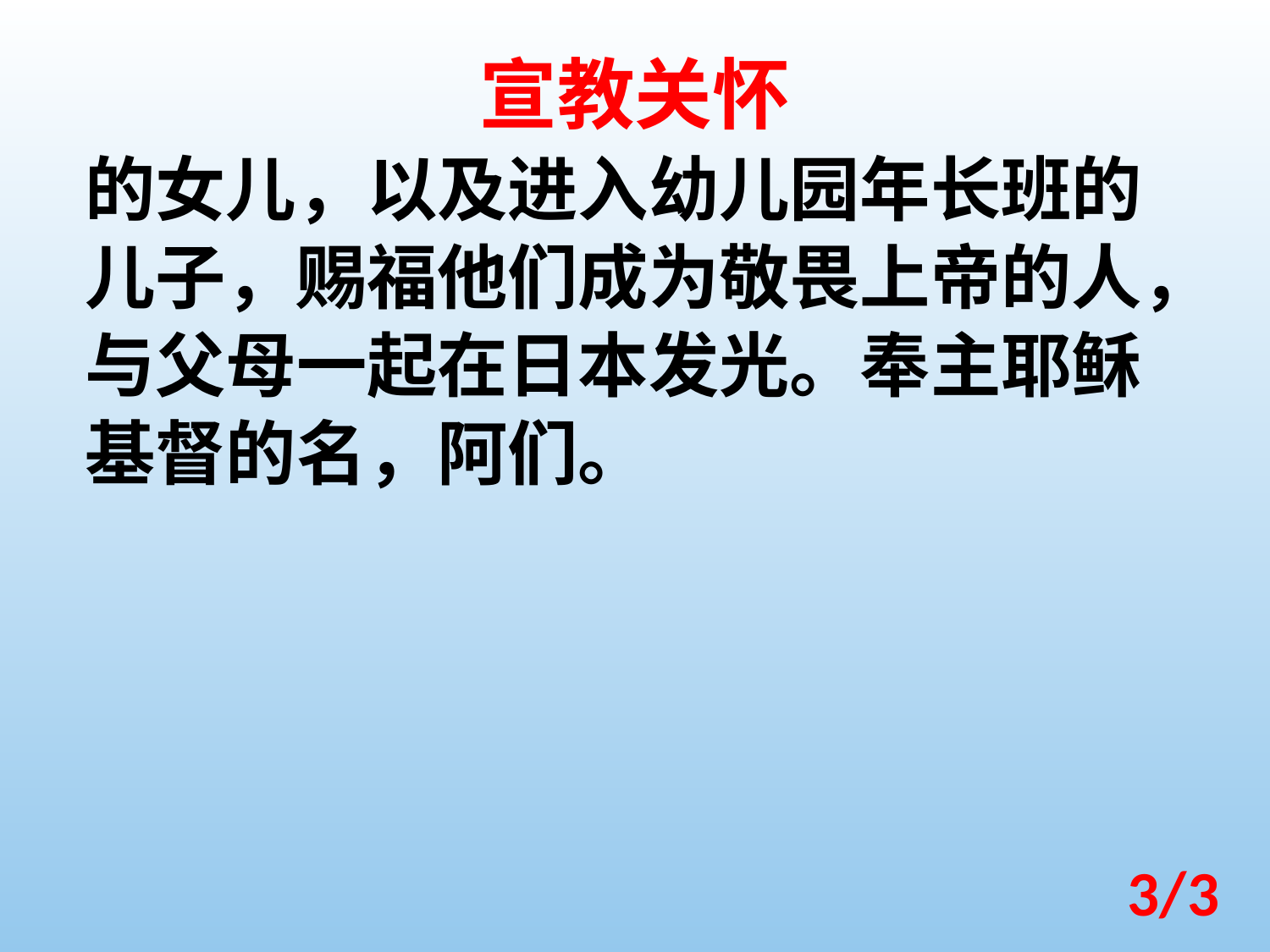

宣教关怀
的女儿，以及进入幼儿园年长班的儿子，赐福他们成为敬畏上帝的人，与父母一起在日本发光。奉主耶稣基督的名，阿们。
3/3